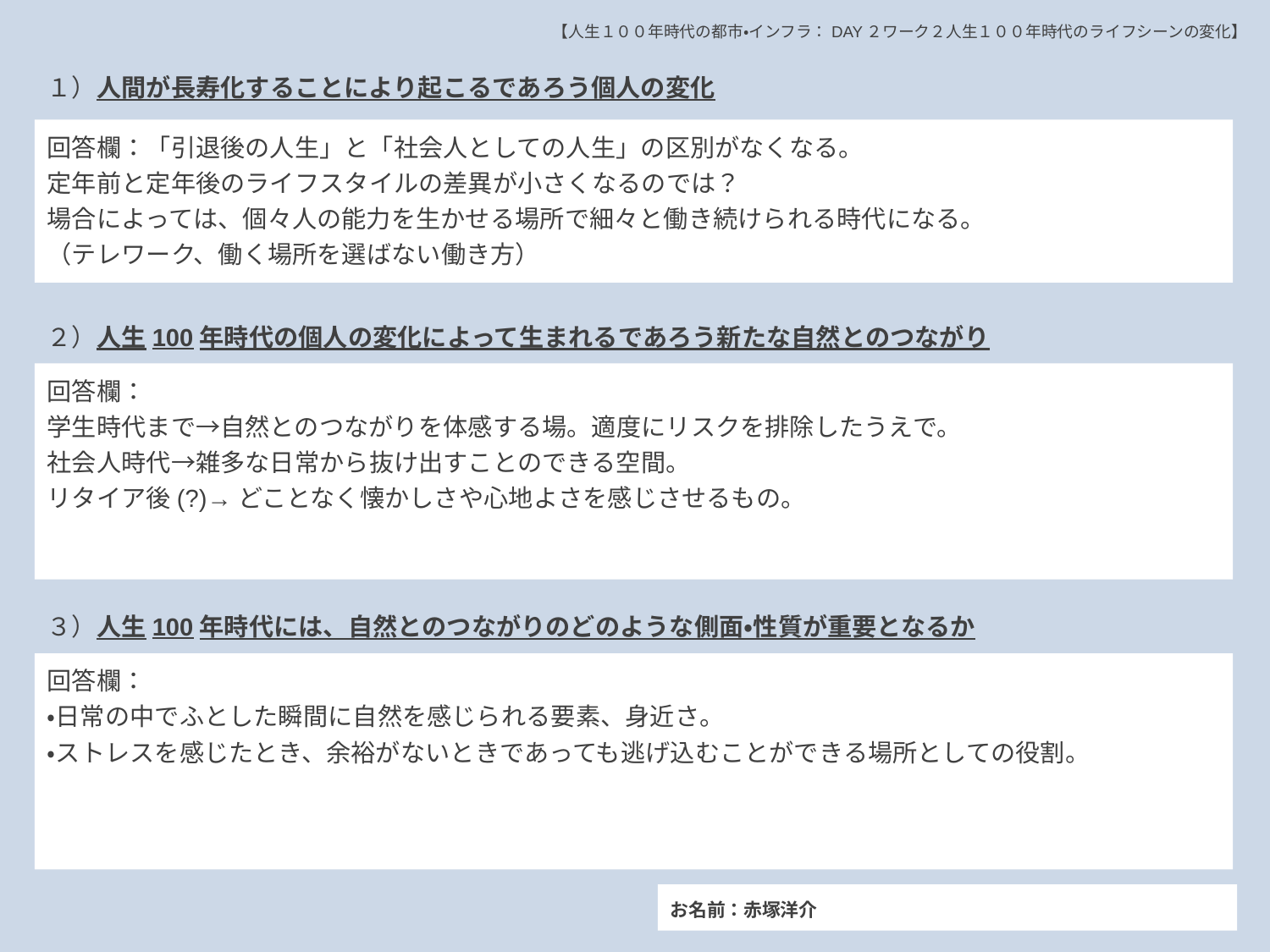

【人生１００年時代の都市・インフラ：DAY２ワーク２人生１００年時代のライフシーンの変化】
１）人間が長寿化することにより起こるであろう個人の変化
回答欄：「引退後の人生」と「社会人としての人生」の区別がなくなる。
定年前と定年後のライフスタイルの差異が小さくなるのでは？
場合によっては、個々人の能力を生かせる場所で細々と働き続けられる時代になる。
（テレワーク、働く場所を選ばない働き方）
２）人生100年時代の個人の変化によって生まれるであろう新たな自然とのつながり
回答欄：
学生時代まで→自然とのつながりを体感する場。適度にリスクを排除したうえで。
社会人時代→雑多な日常から抜け出すことのできる空間。
リタイア後(?)→どことなく懐かしさや心地よさを感じさせるもの。
３）人生100年時代には、自然とのつながりのどのような側面・性質が重要となるか
回答欄：
・日常の中でふとした瞬間に自然を感じられる要素、身近さ。
・ストレスを感じたとき、余裕がないときであっても逃げ込むことができる場所としての役割。
お名前：赤塚洋介